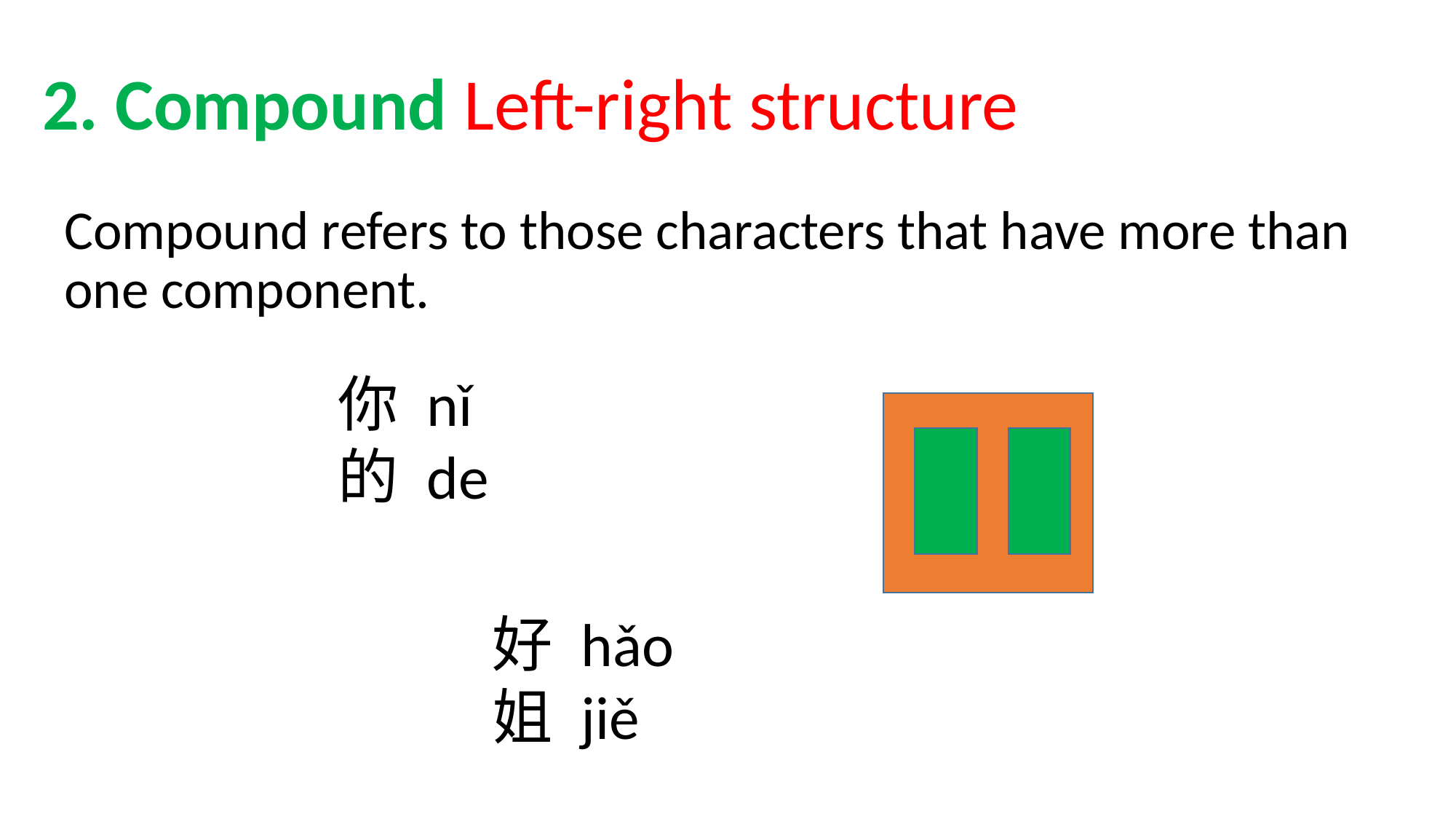

2. Compound Left-right structure
Compound refers to those characters that have more than one component.
你 nǐ
的 de

好 hǎo
姐 jiě